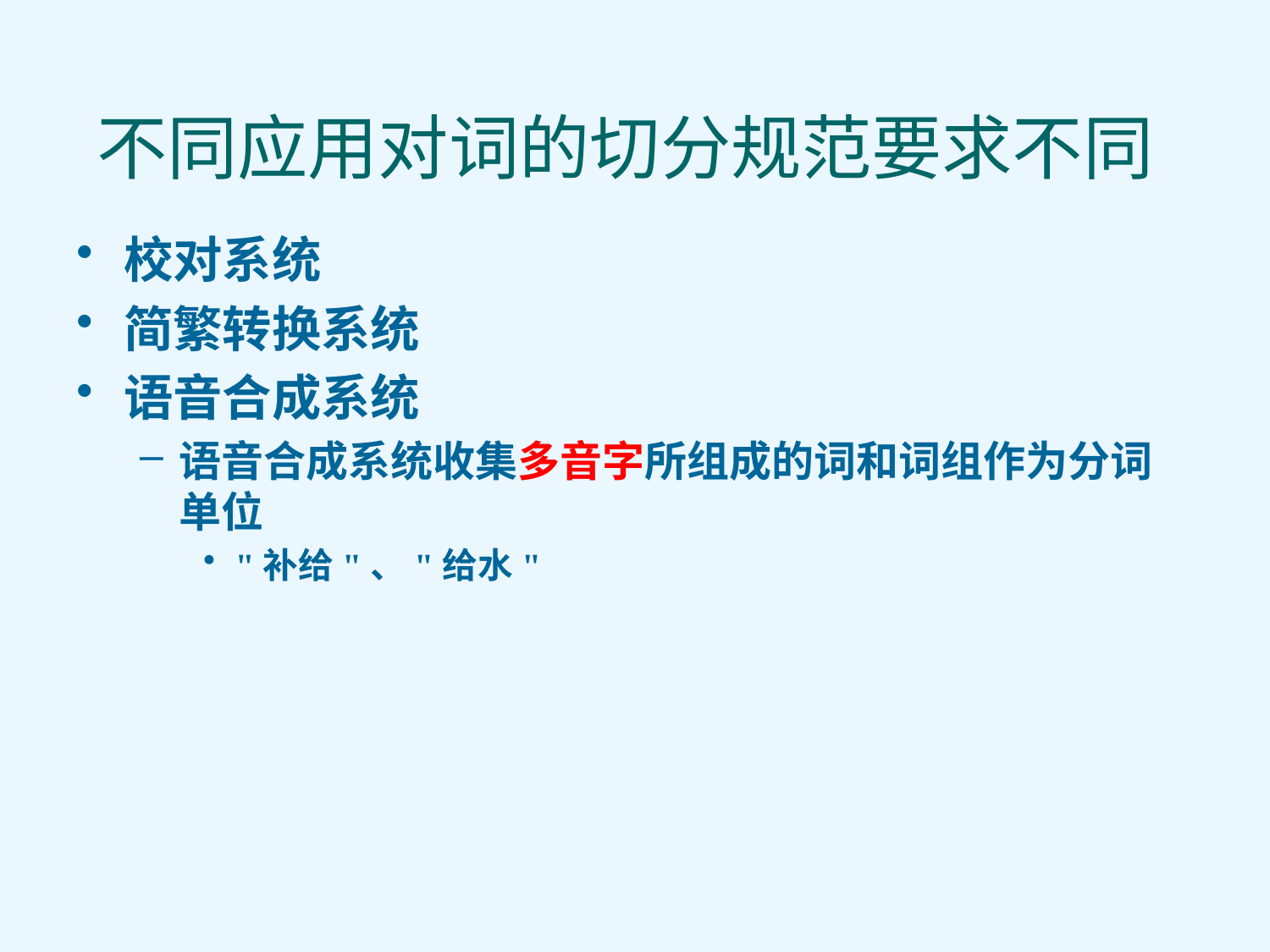

不同应用对词的切分规范要求不同
校对系统
简繁转换系统
语音合成系统
语音合成系统收集多音字所组成的词和词组作为分词单位
"补给"、"给水"